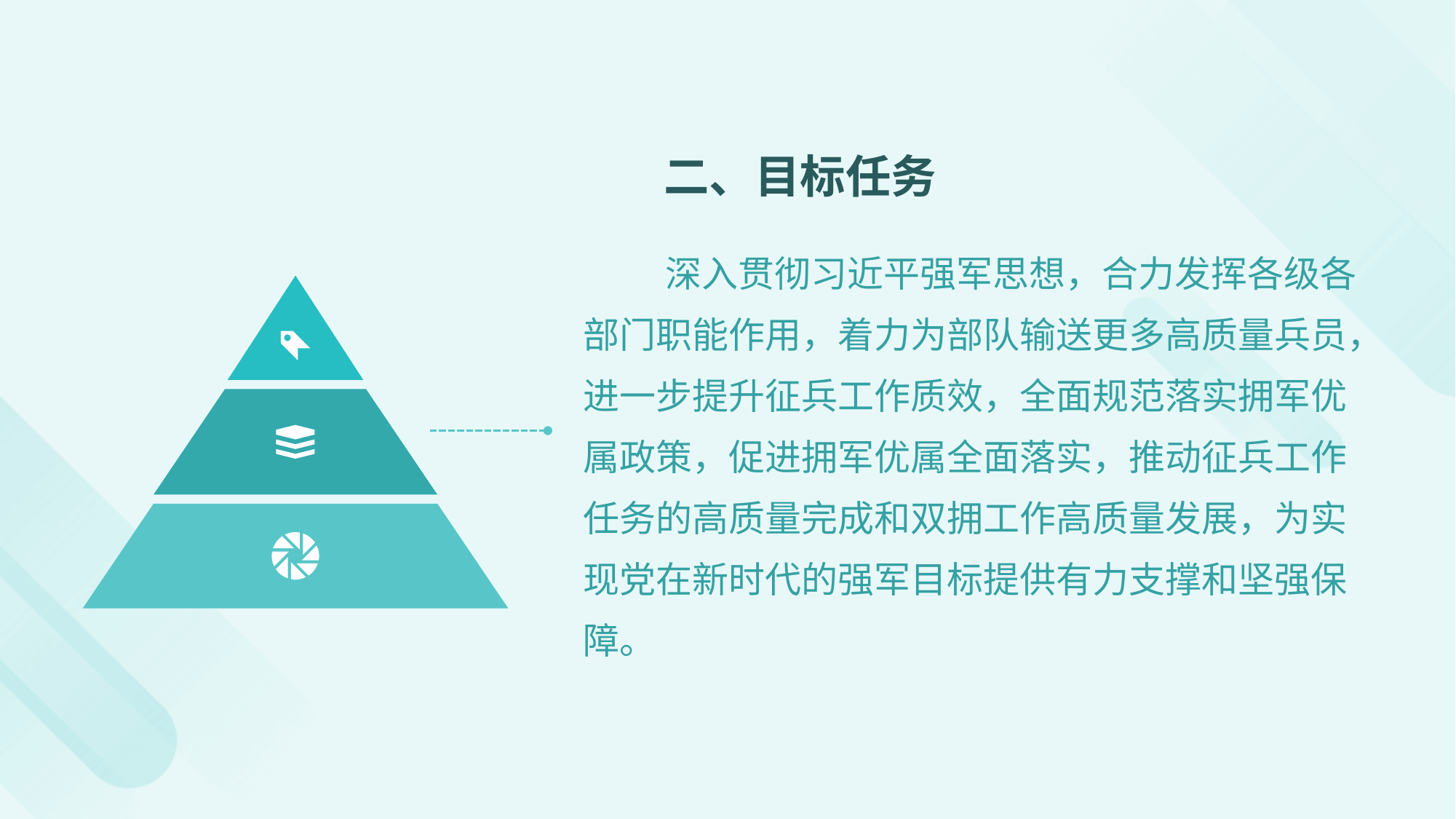

二、目标任务

         深入贯彻习近平强军思想，合力发挥各级各部门职能作用，着力为部队输送更多高质量兵员，进一步提升征兵工作质效，全面规范落实拥军优属政策，促进拥军优属全面落实，推动征兵工作任务的高质量完成和双拥工作高质量发展，为实现党在新时代的强军目标提供有力支撑和坚强保障。